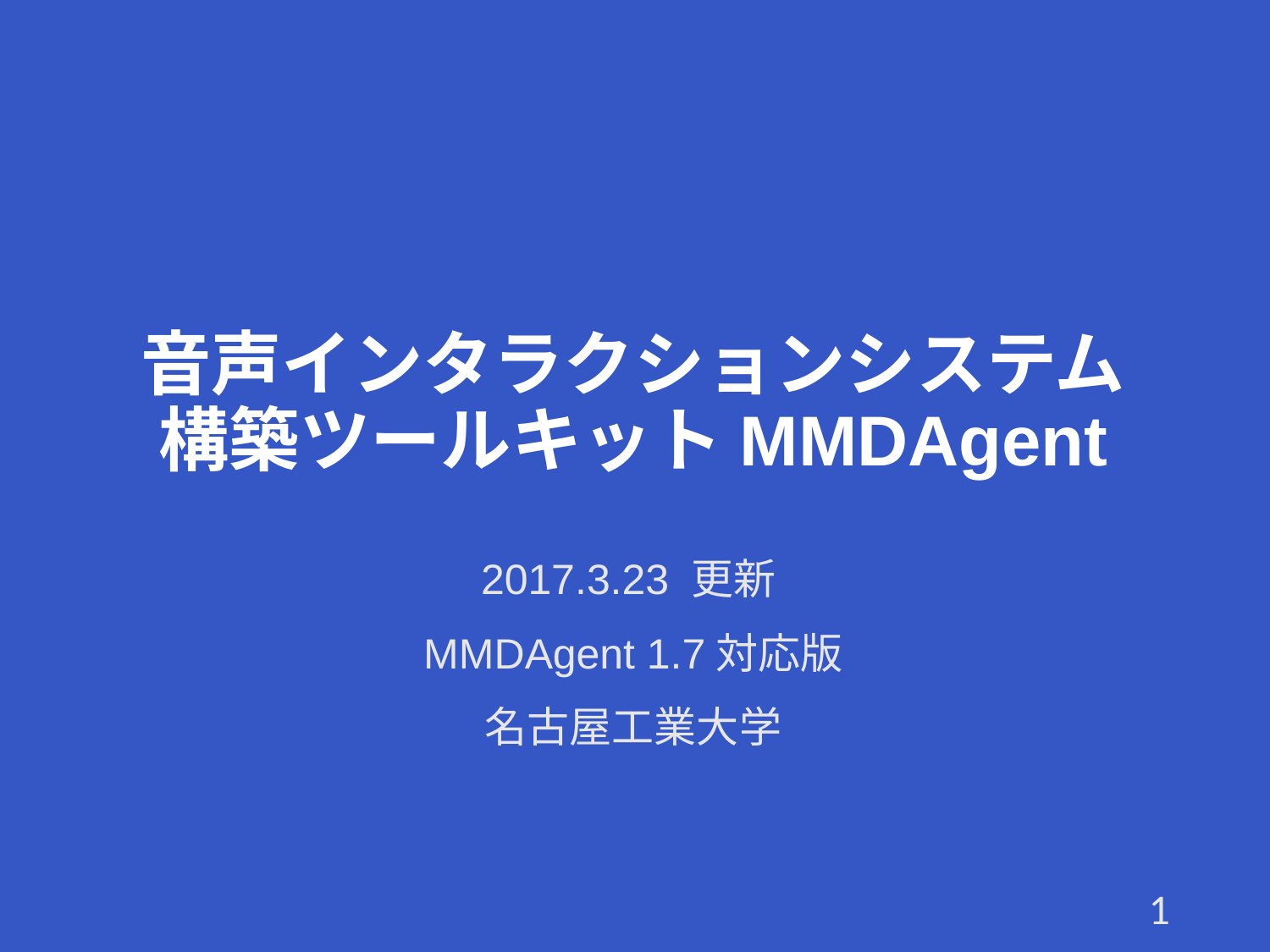

# 音声インタラクションシステム 構築ツールキットMMDAgent
2017.3.23 更新
MMDAgent 1.7対応版
名古屋工業大学
1